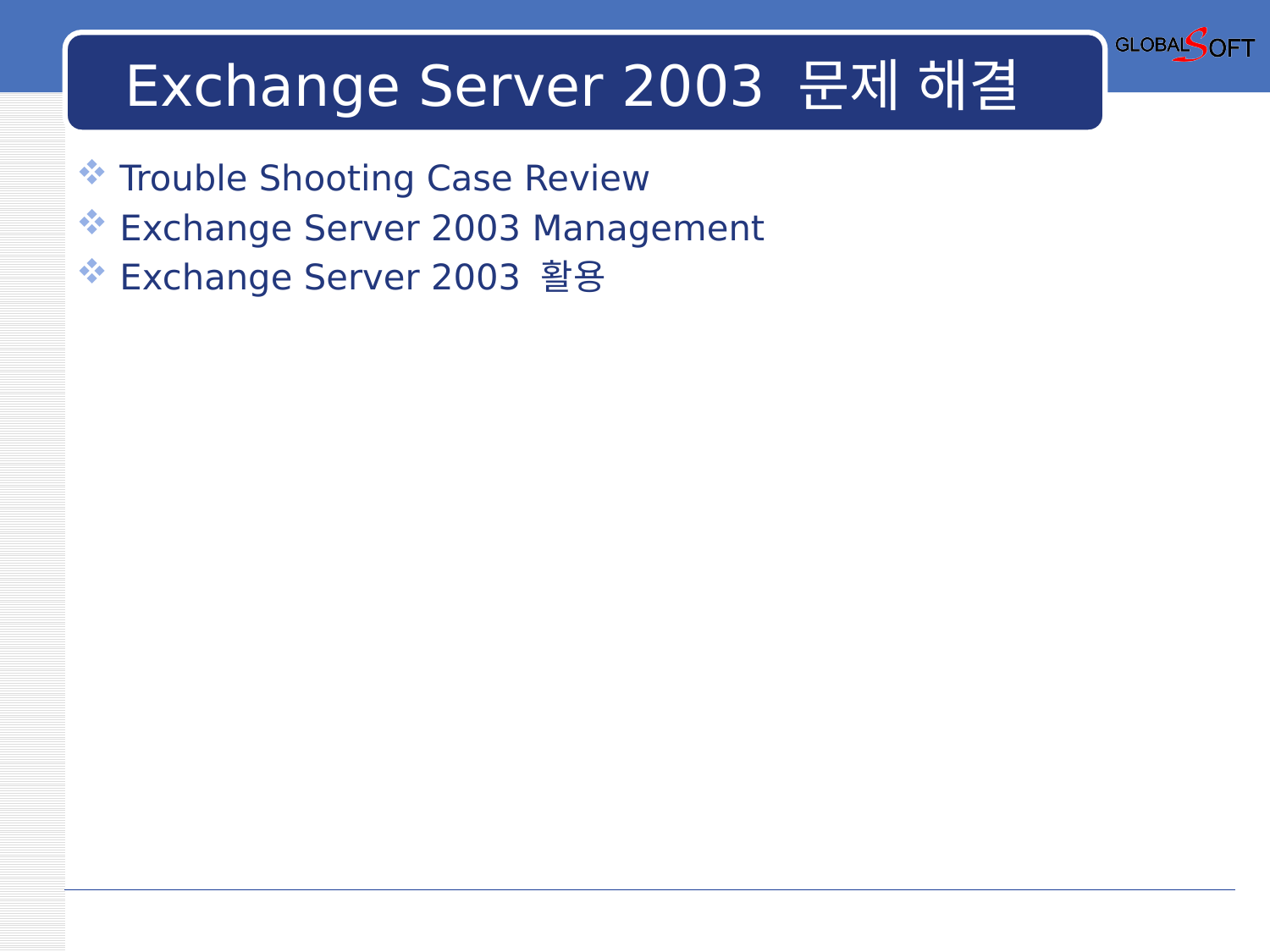

# Exchange Server 2003 문제 해결
 Trouble Shooting Case Review
 Exchange Server 2003 Management
 Exchange Server 2003 활용